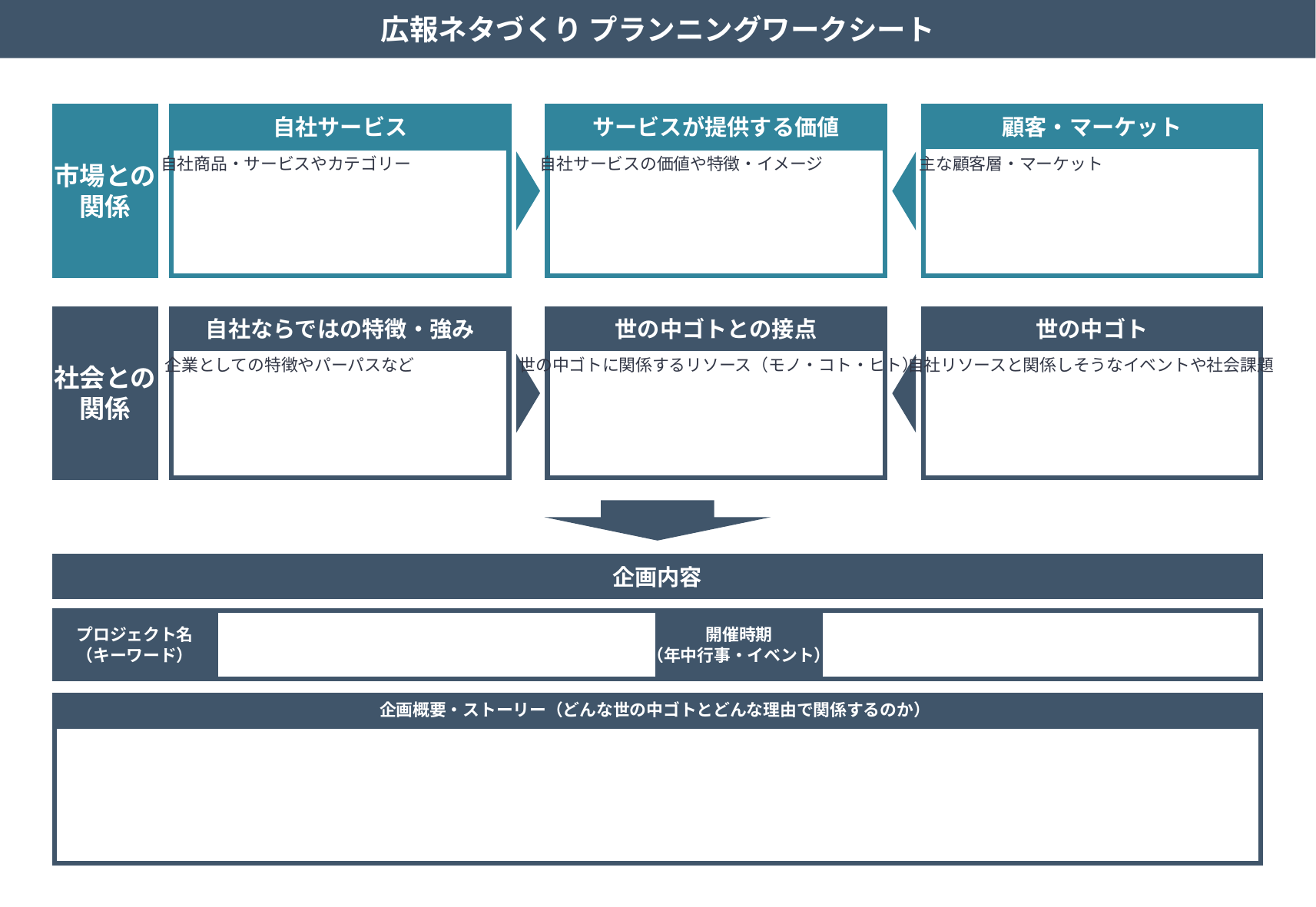

広報ネタづくり プランニングワークシート

市場との
関係

自社サービス

サービスが提供する価値

顧客・マーケット
自社商品・サービスやカテゴリー
自社サービスの価値や特徴・イメージ
主な顧客層・マーケット

社会との
関係

自社ならではの特徴・強み

世の中ゴトとの接点

世の中ゴト
企業としての特徴やパーパスなど
世の中ゴトに関係するリソース（モノ・コト・ヒト）
自社リソースと関係しそうなイベントや社会課題

企画内容

プロジェクト名
（キーワード）

開催時期
（年中行事・イベント）

企画概要・ストーリー（どんな世の中ゴトとどんな理由で関係するのか）